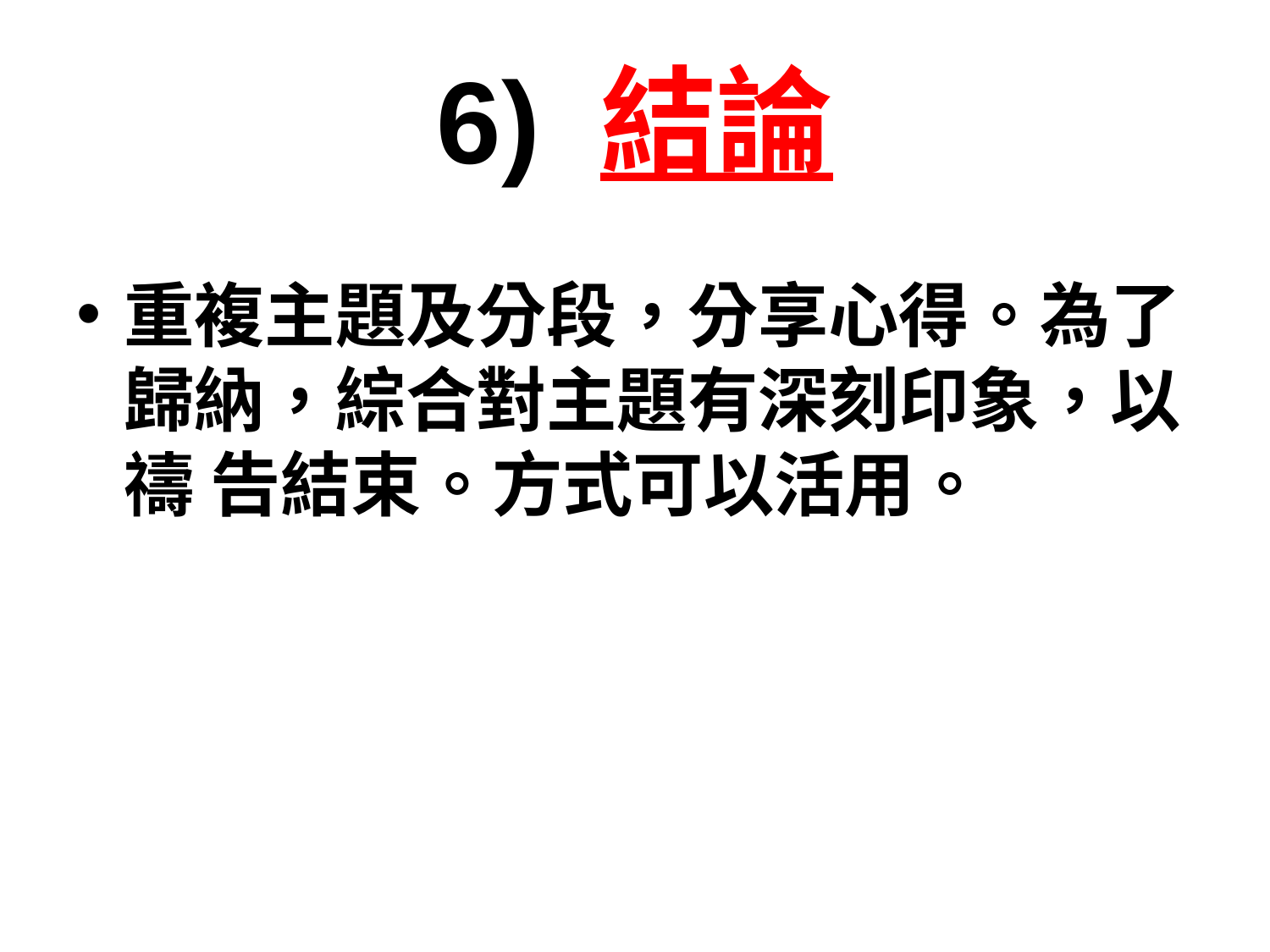

# 6) 結論
重複主題及分段，分享心得。為了歸納，綜合對主題有深刻印象，以禱 告結束。方式可以活用。